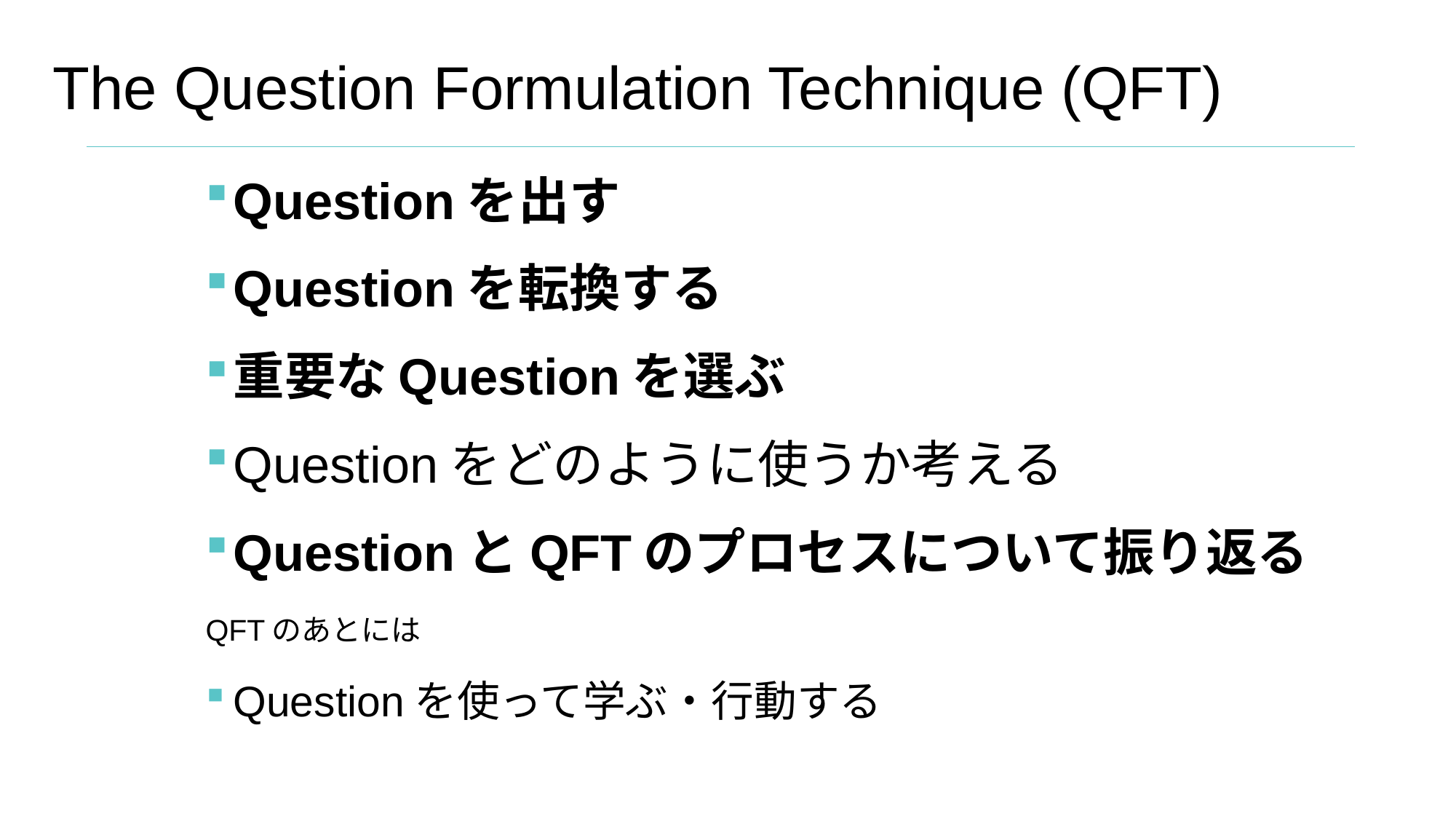

# The Question Formulation Technique (QFT)
Questionを出す
Questionを転換する
重要なQuestionを選ぶ
Questionをどのように使うか考える
QuestionとQFTのプロセスについて振り返る
QFTのあとには
Questionを使って学ぶ・行動する